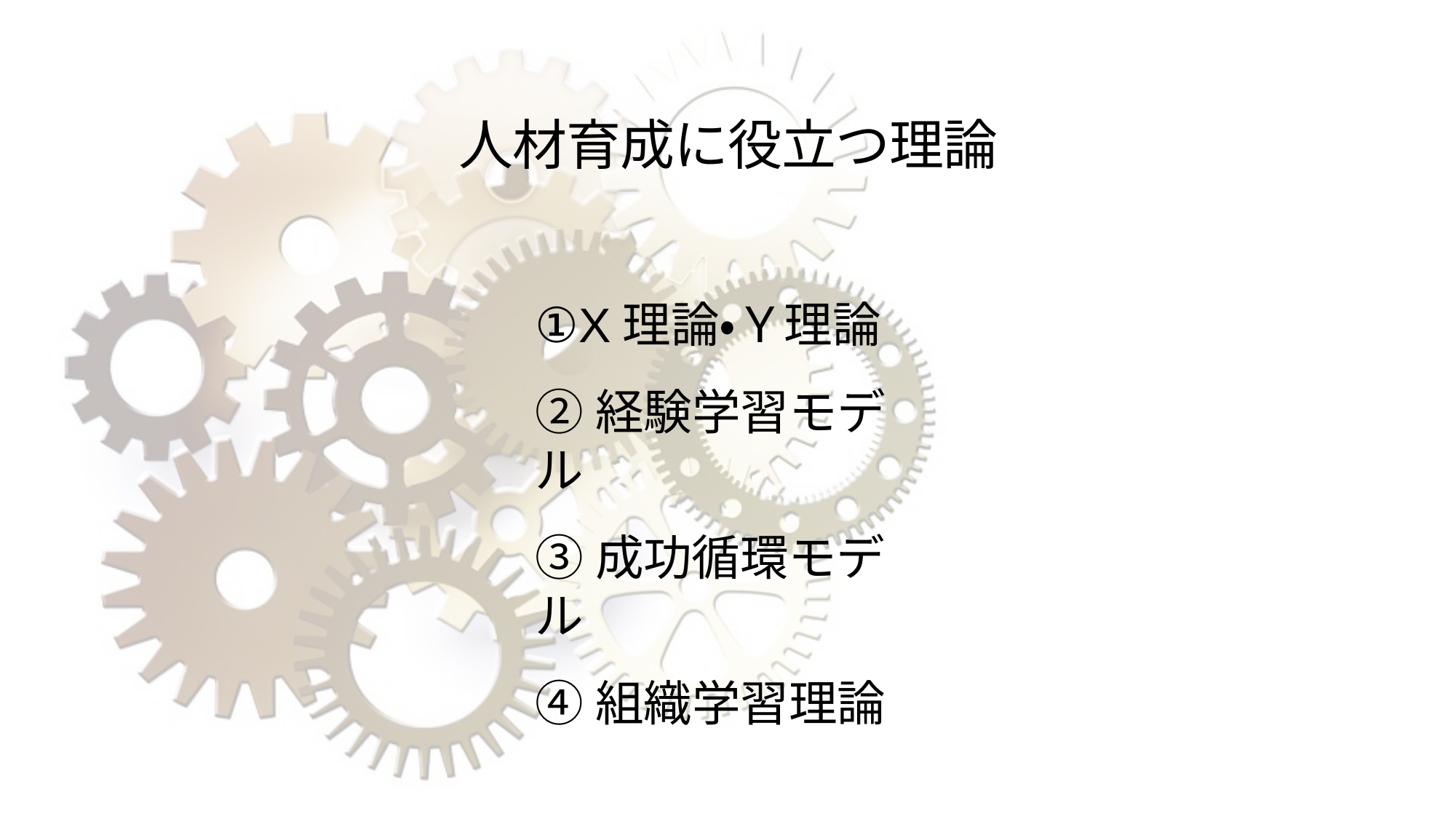

# 人材育成に役立つ理論
①X理論・Ｙ理論
②経験学習モデル
③成功循環モデル
④組織学習理論